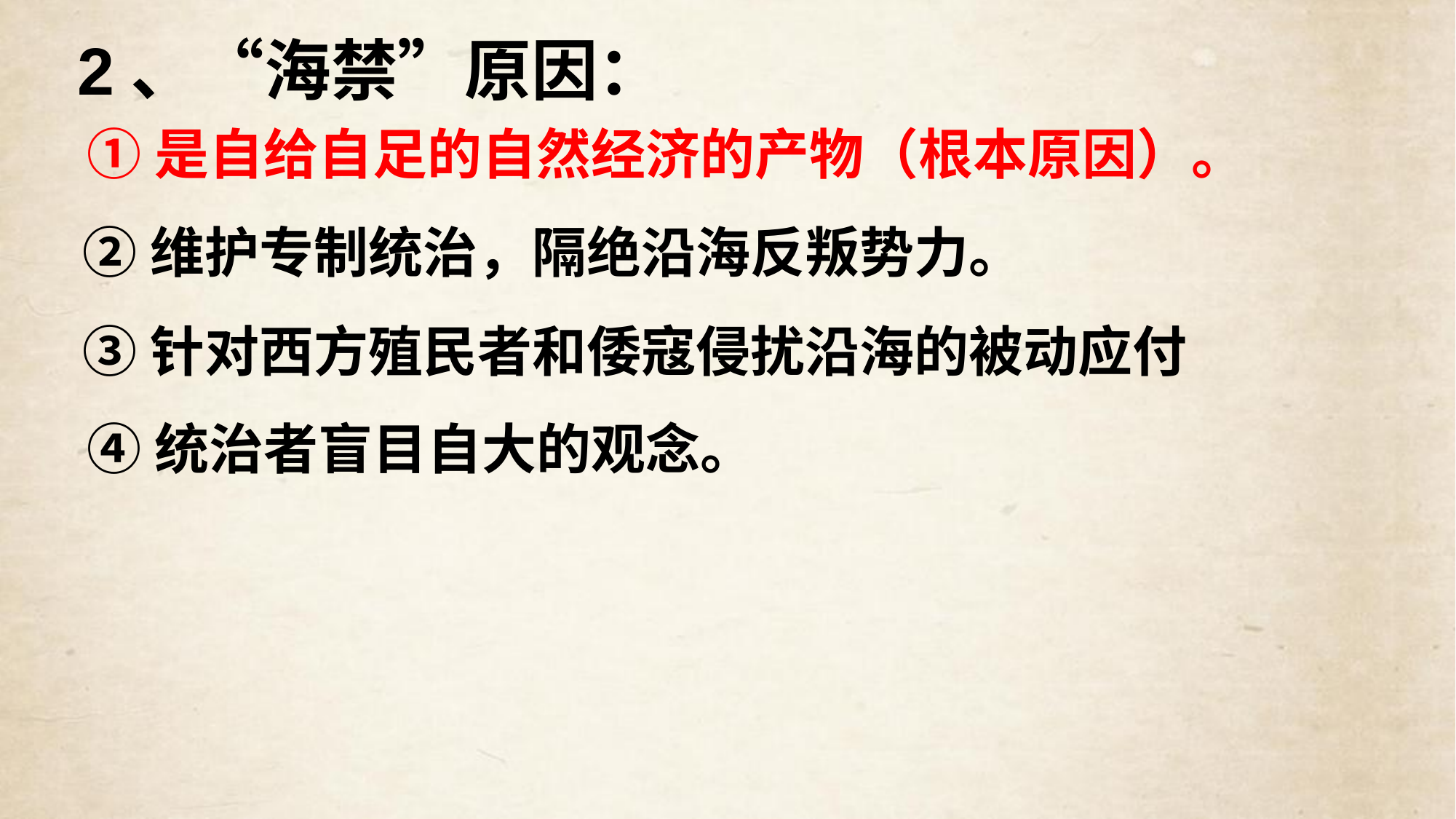

2、“海禁”原因：
①是自给自足的自然经济的产物（根本原因）。
②维护专制统治，隔绝沿海反叛势力。
③针对西方殖民者和倭寇侵扰沿海的被动应付
④统治者盲目自大的观念。